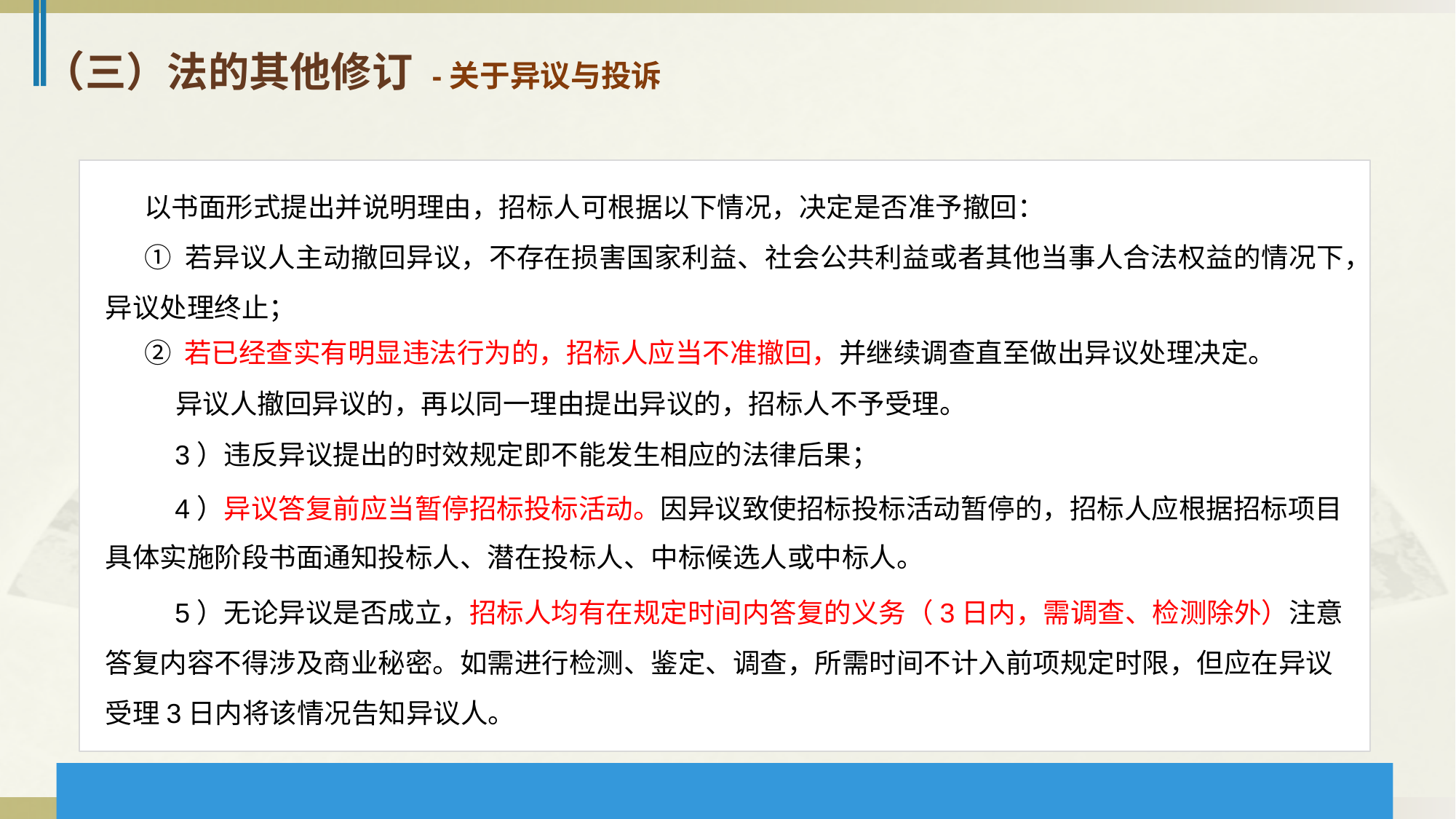

（三）法的其他修订 -关于异议与投诉

以书面形式提出并说明理由，招标人可根据以下情况，决定是否准予撤回：
① 若异议人主动撤回异议，不存在损害国家利益、社会公共利益或者其他当事人合法权益的情况下，异议处理终止；
② 若已经查实有明显违法行为的，招标人应当不准撤回，并继续调查直至做出异议处理决定。
    异议人撤回异议的，再以同一理由提出异议的，招标人不予受理。
    3）违反异议提出的时效规定即不能发生相应的法律后果；
    4）异议答复前应当暂停招标投标活动。因异议致使招标投标活动暂停的，招标人应根据招标项目具体实施阶段书面通知投标人、潜在投标人、中标候选人或中标人。
    5）无论异议是否成立，招标人均有在规定时间内答复的义务（3日内，需调查、检测除外）注意答复内容不得涉及商业秘密。如需进行检测、鉴定、调查，所需时间不计入前项规定时限，但应在异议受理3日内将该情况告知异议人。